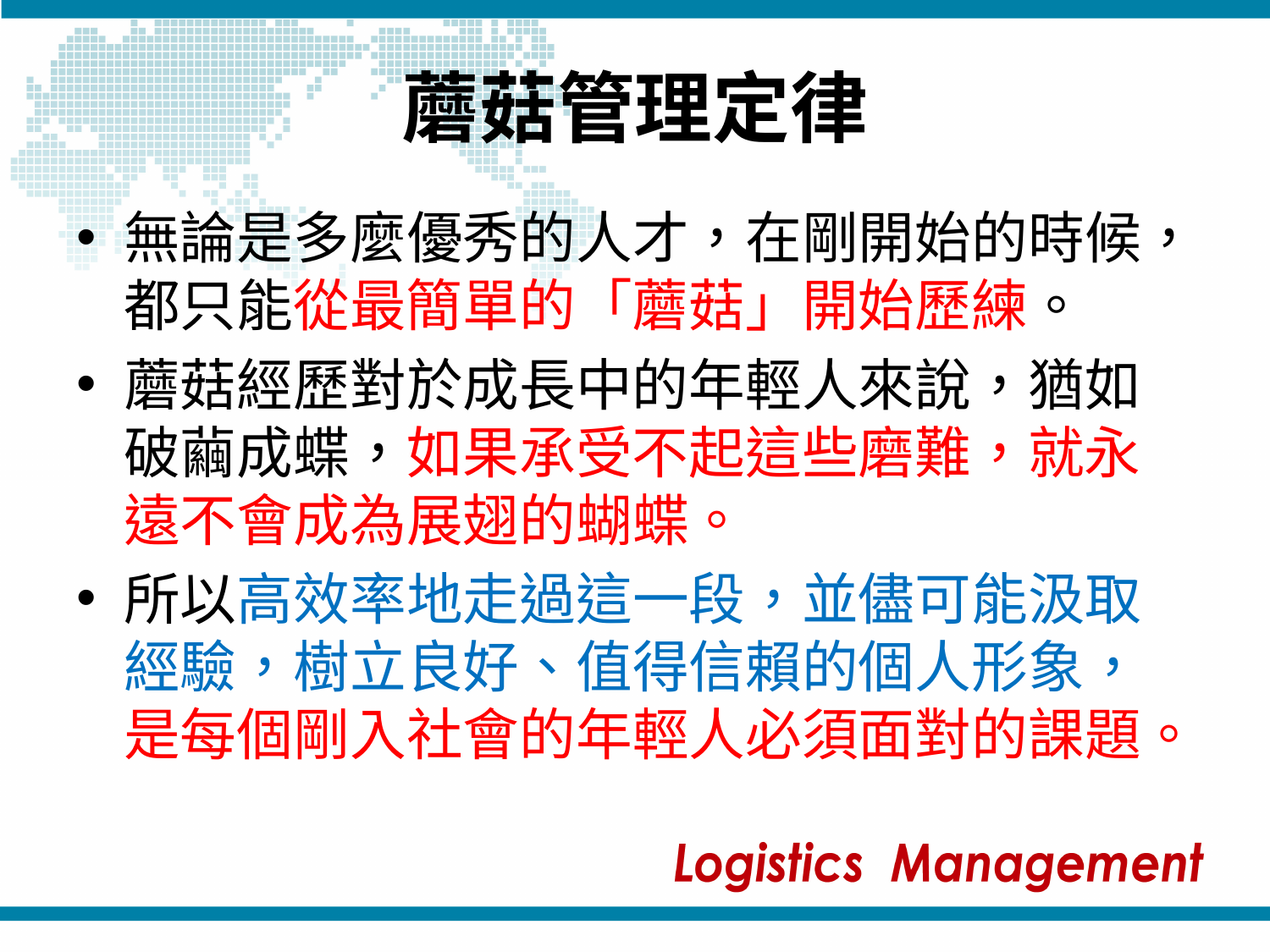

# 蘑菇管理定律
無論是多麼優秀的人才，在剛開始的時候，都只能從最簡單的「蘑菇」開始歷練。
蘑菇經歷對於成長中的年輕人來說，猶如破繭成蝶，如果承受不起這些磨難，就永遠不會成為展翅的蝴蝶。
所以高效率地走過這一段，並儘可能汲取經驗，樹立良好、值得信賴的個人形象，是每個剛入社會的年輕人必須面對的課題。